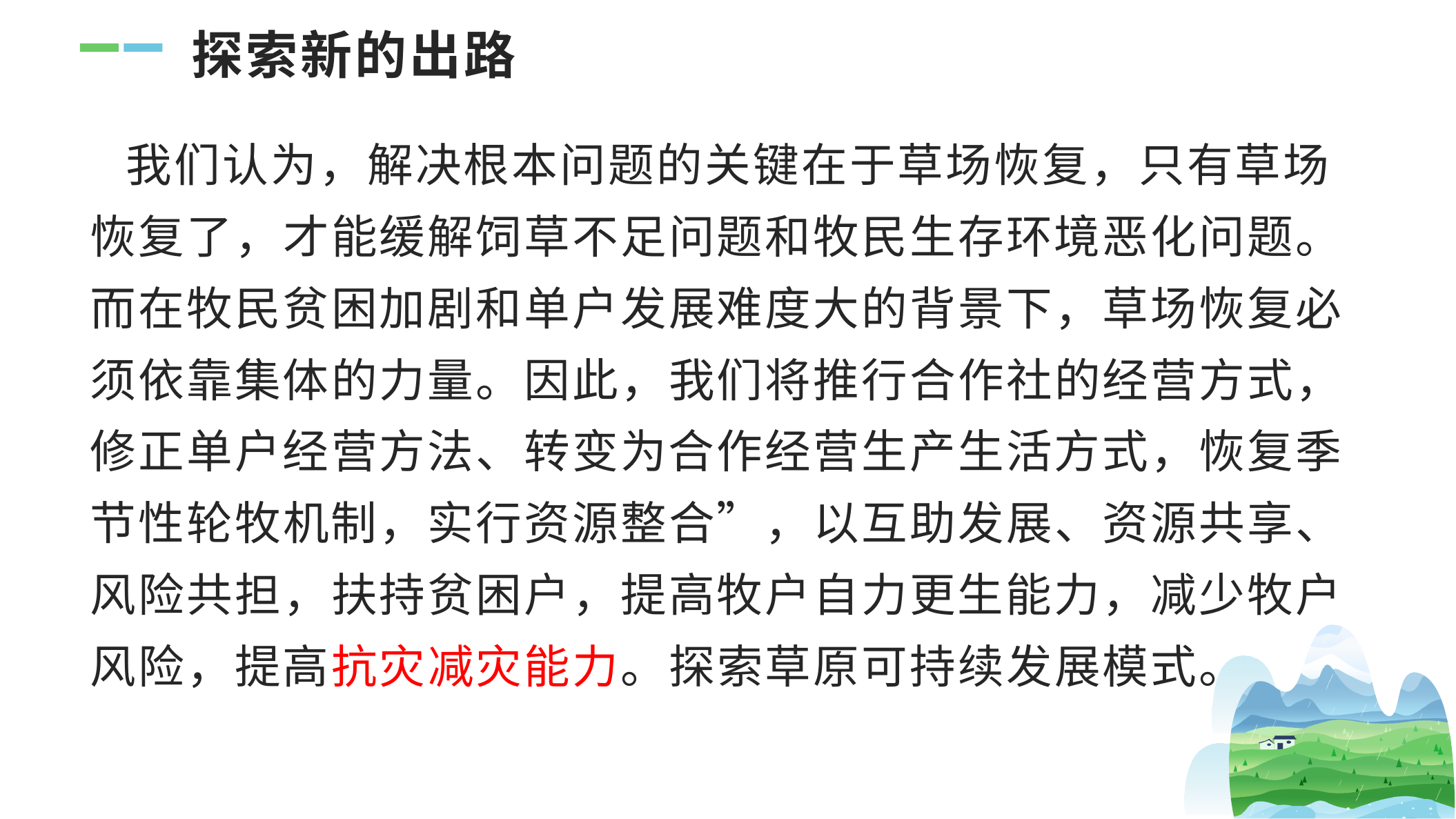

# 探索新的出路
  我们认为，解决根本问题的关键在于草场恢复，只有草场恢复了，才能缓解饲草不足问题和牧民生存环境恶化问题。而在牧民贫困加剧和单户发展难度大的背景下，草场恢复必须依靠集体的力量。因此，我们将推行合作社的经营方式，修正单户经营方法、转变为合作经营生产生活方式，恢复季节性轮牧机制，实行资源整合”，以互助发展、资源共享、风险共担，扶持贫困户，提高牧户自力更生能力，减少牧户风险，提高抗灾减灾能力。探索草原可持续发展模式。